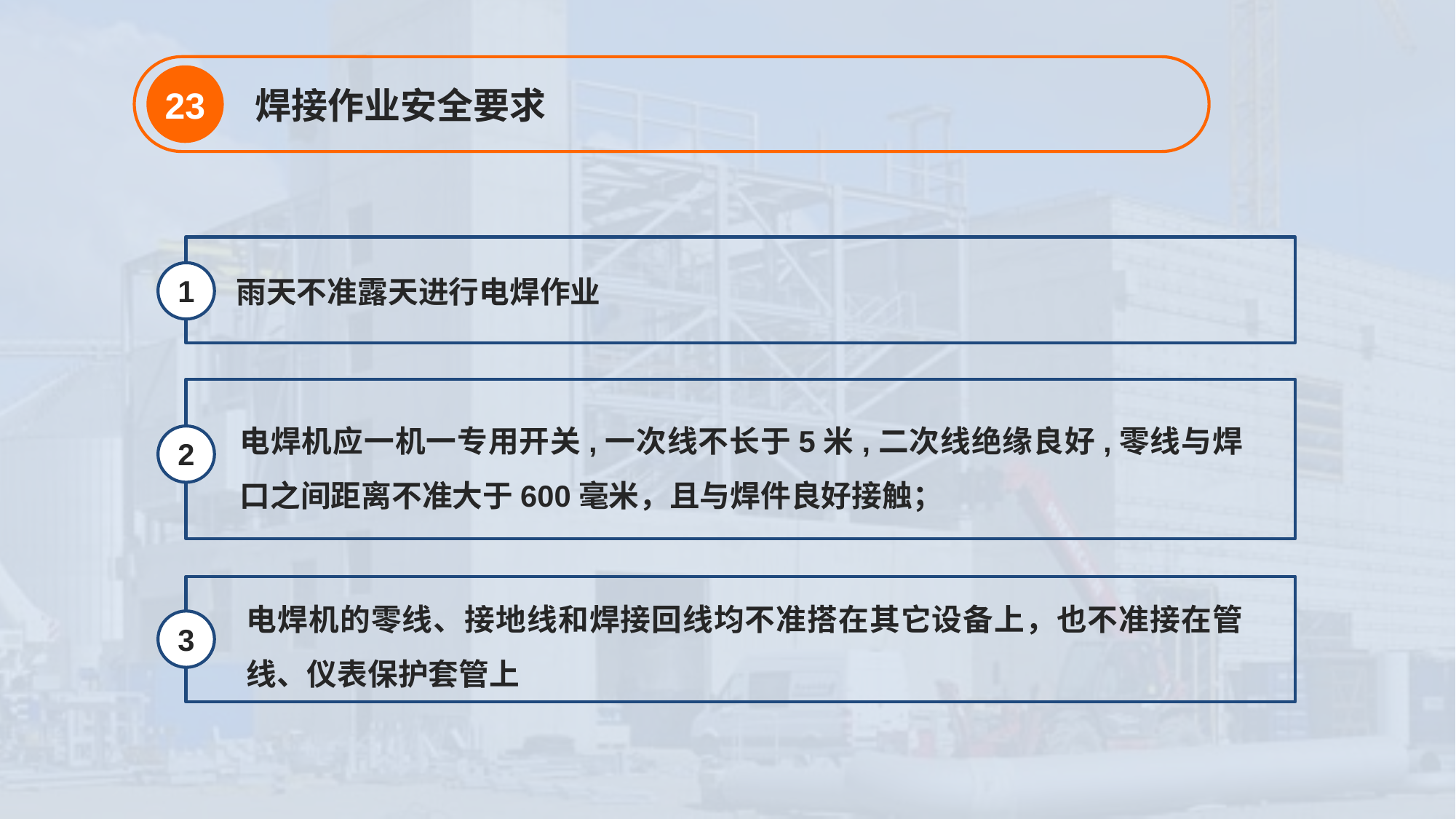

23
焊接作业安全要求

1
雨天不准露天进行电焊作业

电焊机应一机一专用开关,一次线不长于5米,二次线绝缘良好,零线与焊口之间距离不准大于600毫米，且与焊件良好接触；

2

电焊机的零线、接地线和焊接回线均不准搭在其它设备上，也不准接在管线、仪表保护套管上

3